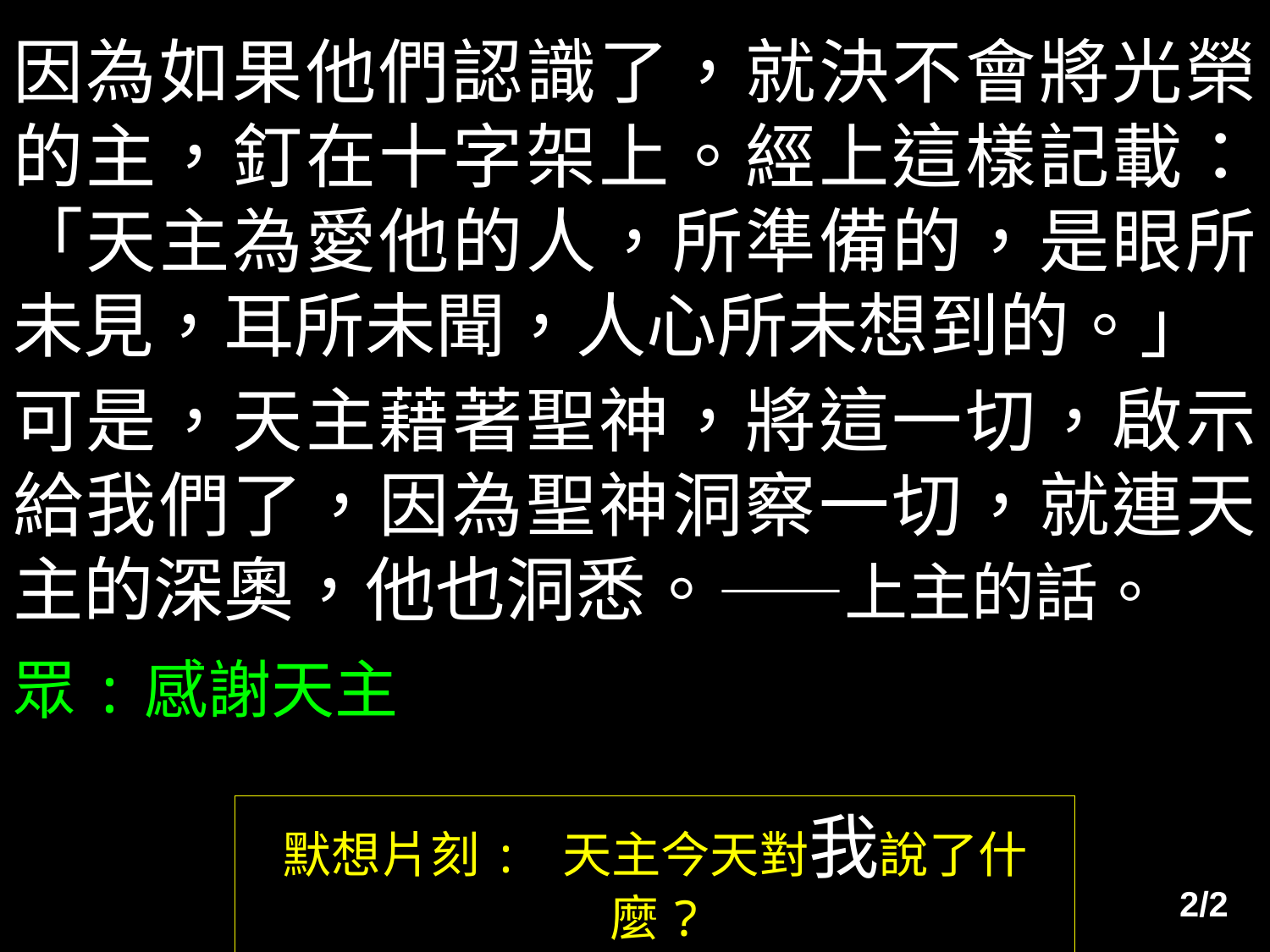

因為如果他們認識了，就決不會將光榮的主，釘在十字架上。經上這樣記載：「天主為愛他的人，所準備的，是眼所未見，耳所未聞，人心所未想到的。」
可是，天主藉著聖神，將這一切，啟示給我們了，因為聖神洞察一切，就連天主的深奧，他也洞悉。——上主的話。
眾:感謝天主

默想片刻: 天主今天對我說了什麼?
2/2